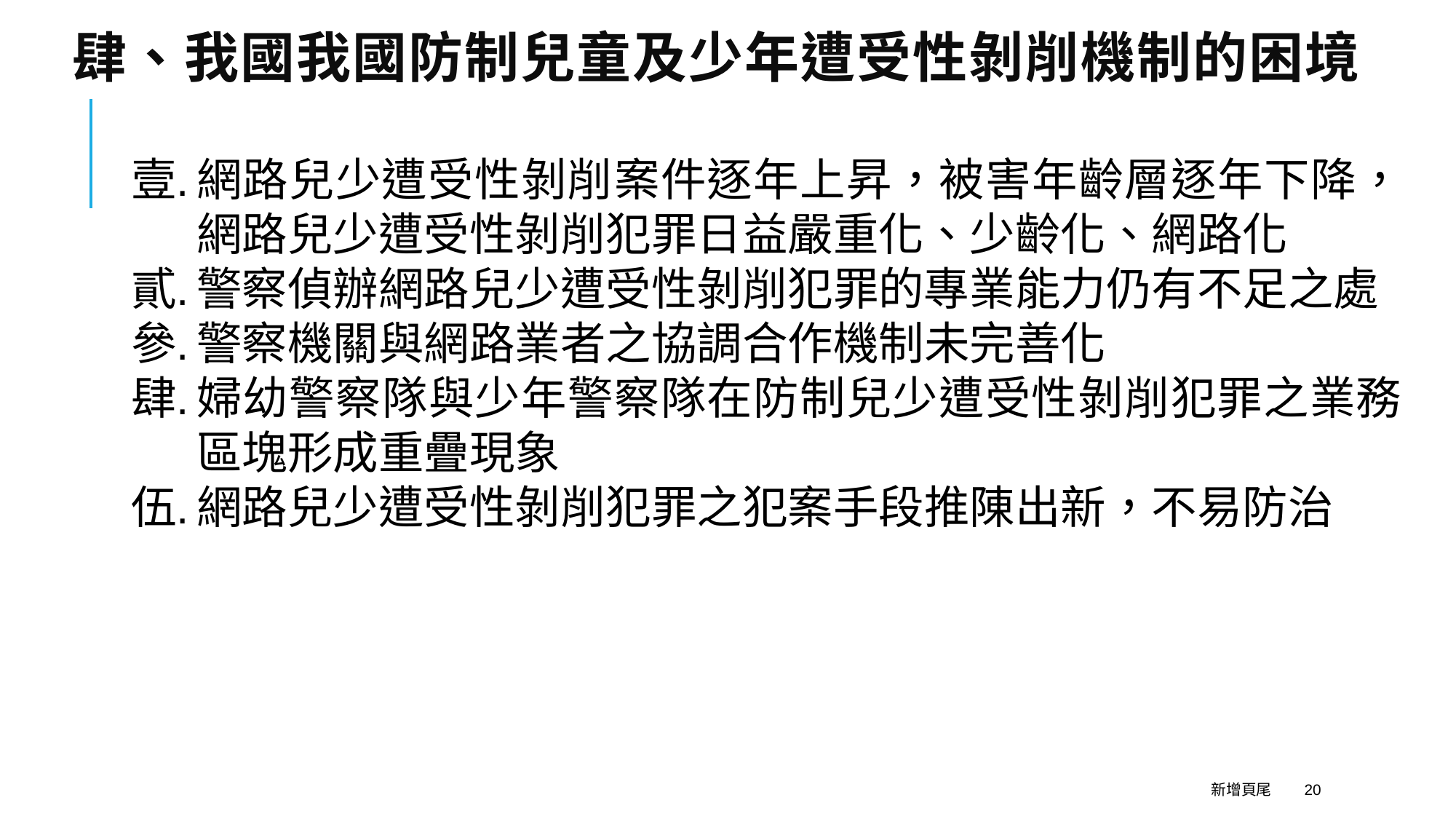

# 肆、我國我國防制兒童及少年遭受性剝削機制的困境
網路兒少遭受性剝削案件逐年上昇，被害年齡層逐年下降，網路兒少遭受性剝削犯罪日益嚴重化、少齡化、網路化
警察偵辦網路兒少遭受性剝削犯罪的專業能力仍有不足之處
警察機關與網路業者之協調合作機制未完善化
婦幼警察隊與少年警察隊在防制兒少遭受性剝削犯罪之業務區塊形成重疊現象
網路兒少遭受性剝削犯罪之犯案手段推陳出新，不易防治
新增頁尾
20